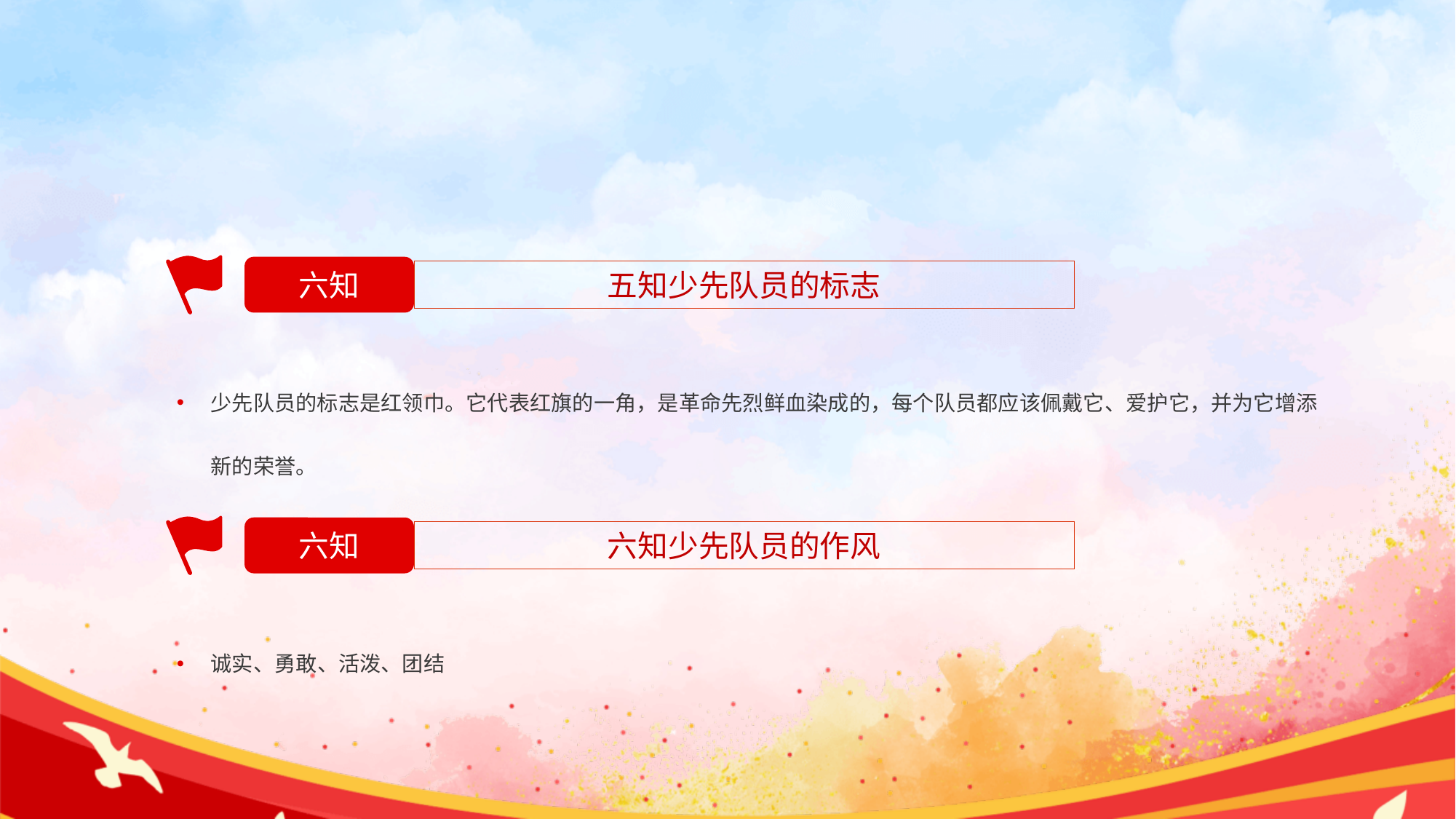

六知
五知少先队员的标志
少先队员的标志是红领巾。它代表红旗的一角，是革命先烈鲜血染成的，每个队员都应该佩戴它、爱护它，并为它增添新的荣誉。

六知
六知少先队员的作风
诚实、勇敢、活泼、团结